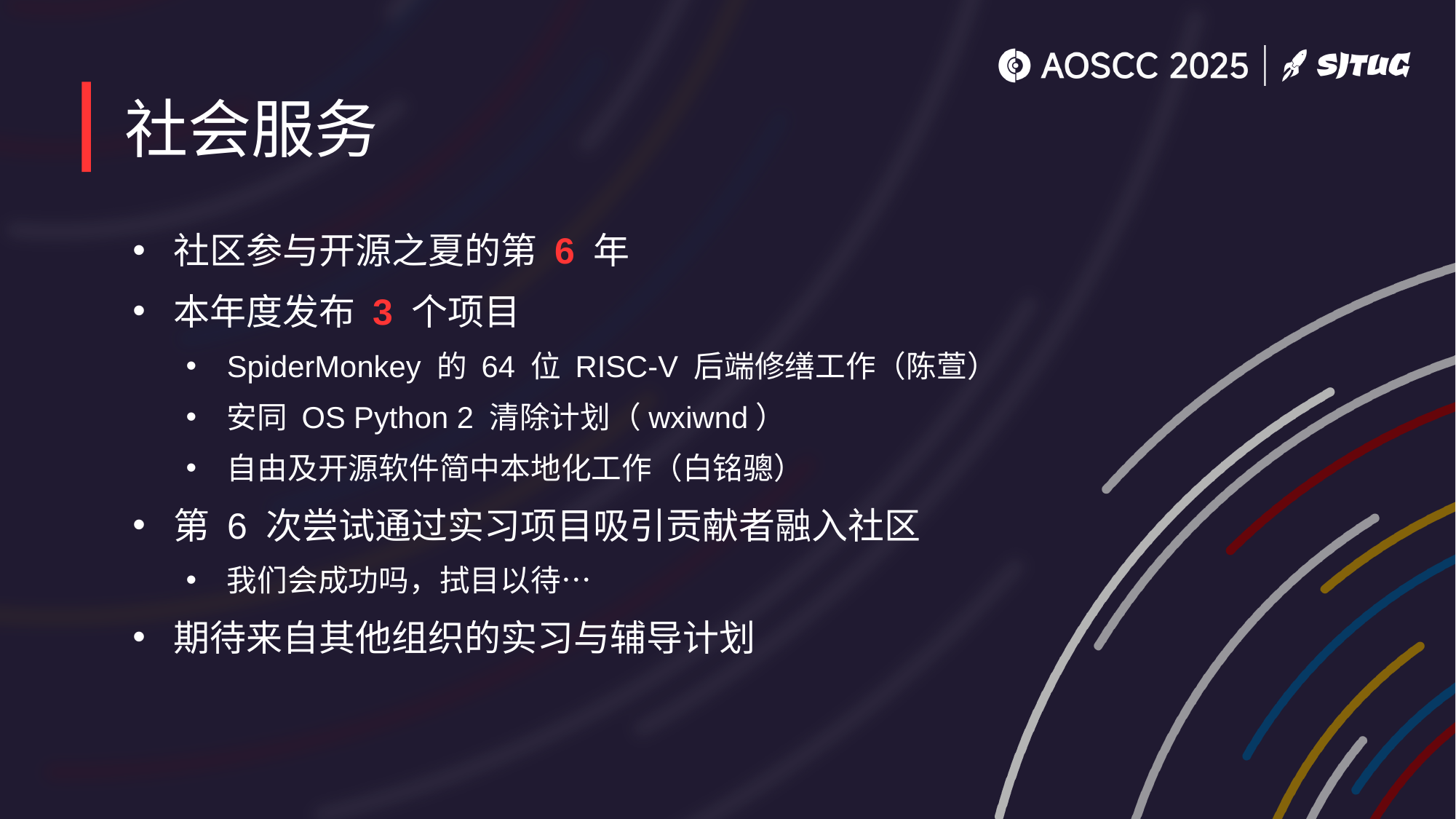

# 社会服务
社区参与开源之夏的第 6 年
本年度发布 3 个项目
SpiderMonkey 的 64 位 RISC-V 后端修缮工作（陈萱）
安同 OS Python 2 清除计划（wxiwnd）
自由及开源软件简中本地化工作（白铭骢）
第 6 次尝试通过实习项目吸引贡献者融入社区
我们会成功吗，拭目以待…
期待来自其他组织的实习与辅导计划